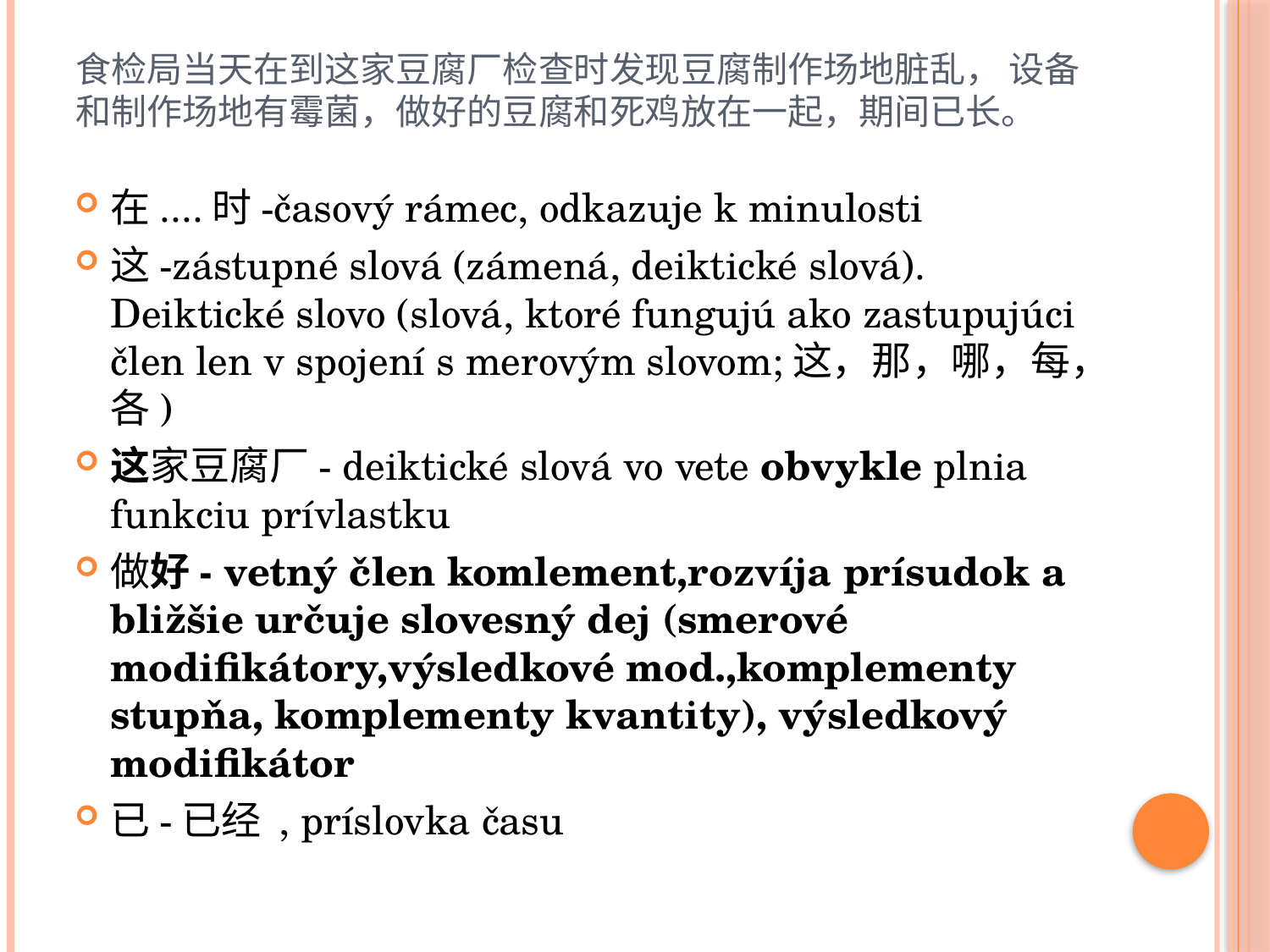

# 食检局当天在到这家豆腐厂检查时发现豆腐制作场地脏乱， 设备和制作场地有霉菌，做好的豆腐和死鸡放在一起，期间已长。
在....时-časový rámec, odkazuje k minulosti
这-zástupné slová (zámená, deiktické slová). Deiktické slovo (slová, ktoré fungujú ako zastupujúci člen len v spojení s merovým slovom;这，那，哪，每，各)
这家豆腐厂- deiktické slová vo vete obvykle plnia funkciu prívlastku
做好- vetný člen komlement,rozvíja prísudok a bližšie určuje slovesný dej (smerové modifikátory,výsledkové mod.,komplementy stupňa, komplementy kvantity), výsledkový modifikátor
已-已经 , príslovka času